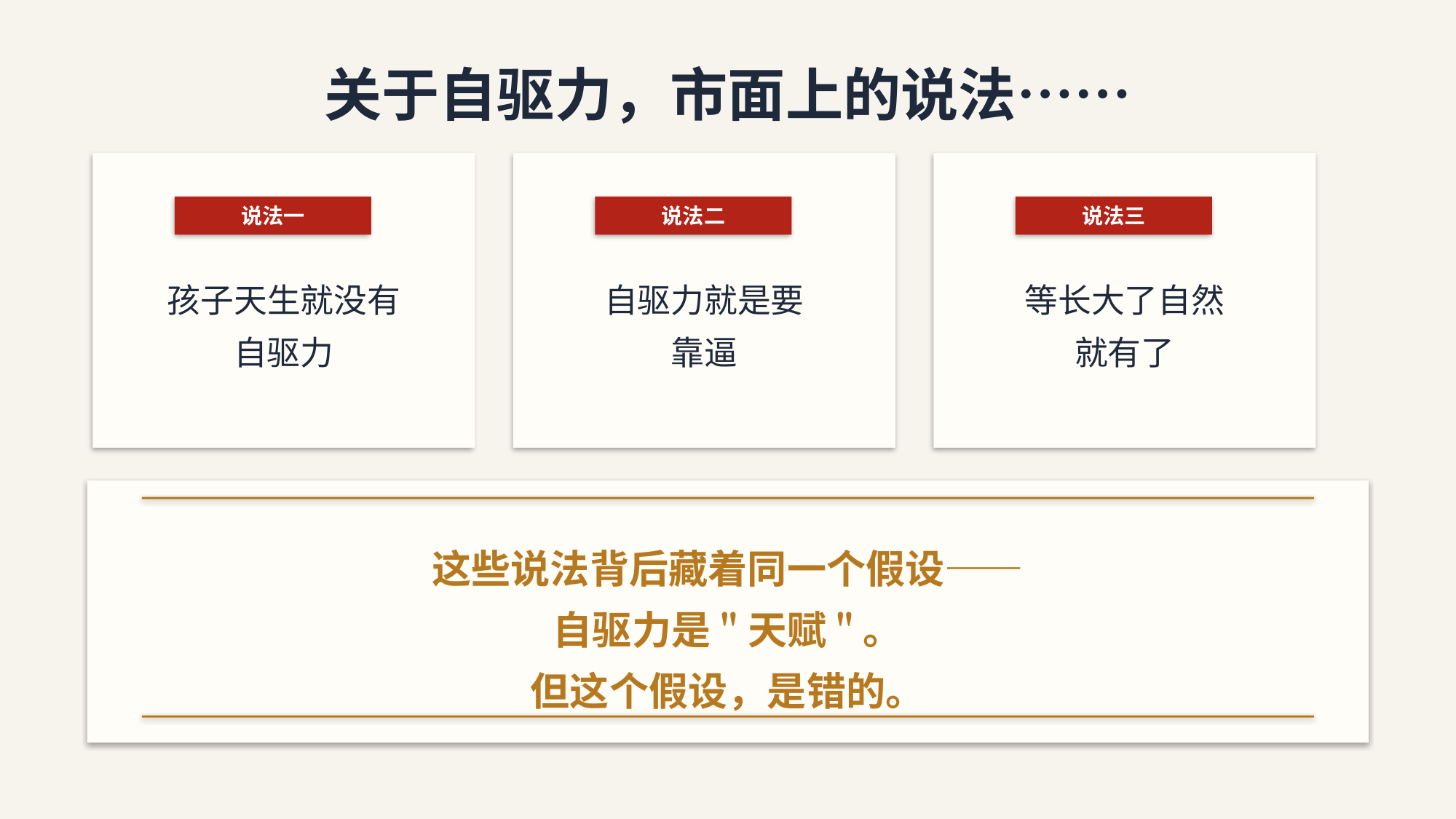

关于自驱力，市面上的说法……

说法一
说法二
说法三
孩子天生就没有
自驱力
自驱力就是要
靠逼
等长大了自然
就有了

这些说法背后藏着同一个假设——
自驱力是"天赋"。
但这个假设，是错的。